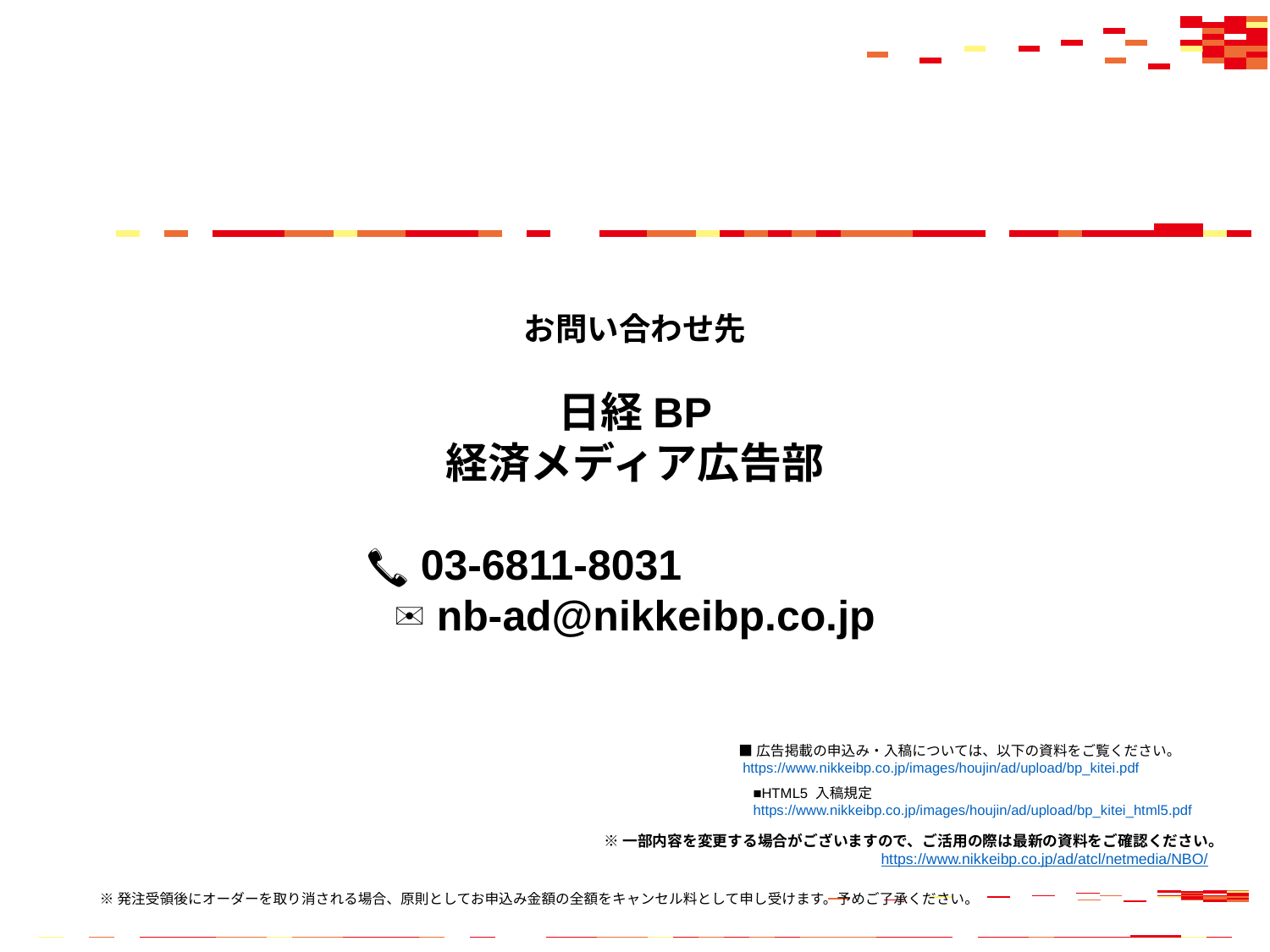

お問い合わせ先

日経BP
経済メディア広告部

📞 03-6811-8031
✉ nb-ad@nikkeibp.co.jp
■広告掲載の申込み・入稿については、以下の資料をご覧ください。
 https://www.nikkeibp.co.jp/images/houjin/ad/upload/bp_kitei.pdf
■HTML5 入稿規定
https://www.nikkeibp.co.jp/images/houjin/ad/upload/bp_kitei_html5.pdf
※一部内容を変更する場合がございますので、ご活用の際は最新の資料をご確認ください。
　https://www.nikkeibp.co.jp/ad/atcl/netmedia/NBO/
13